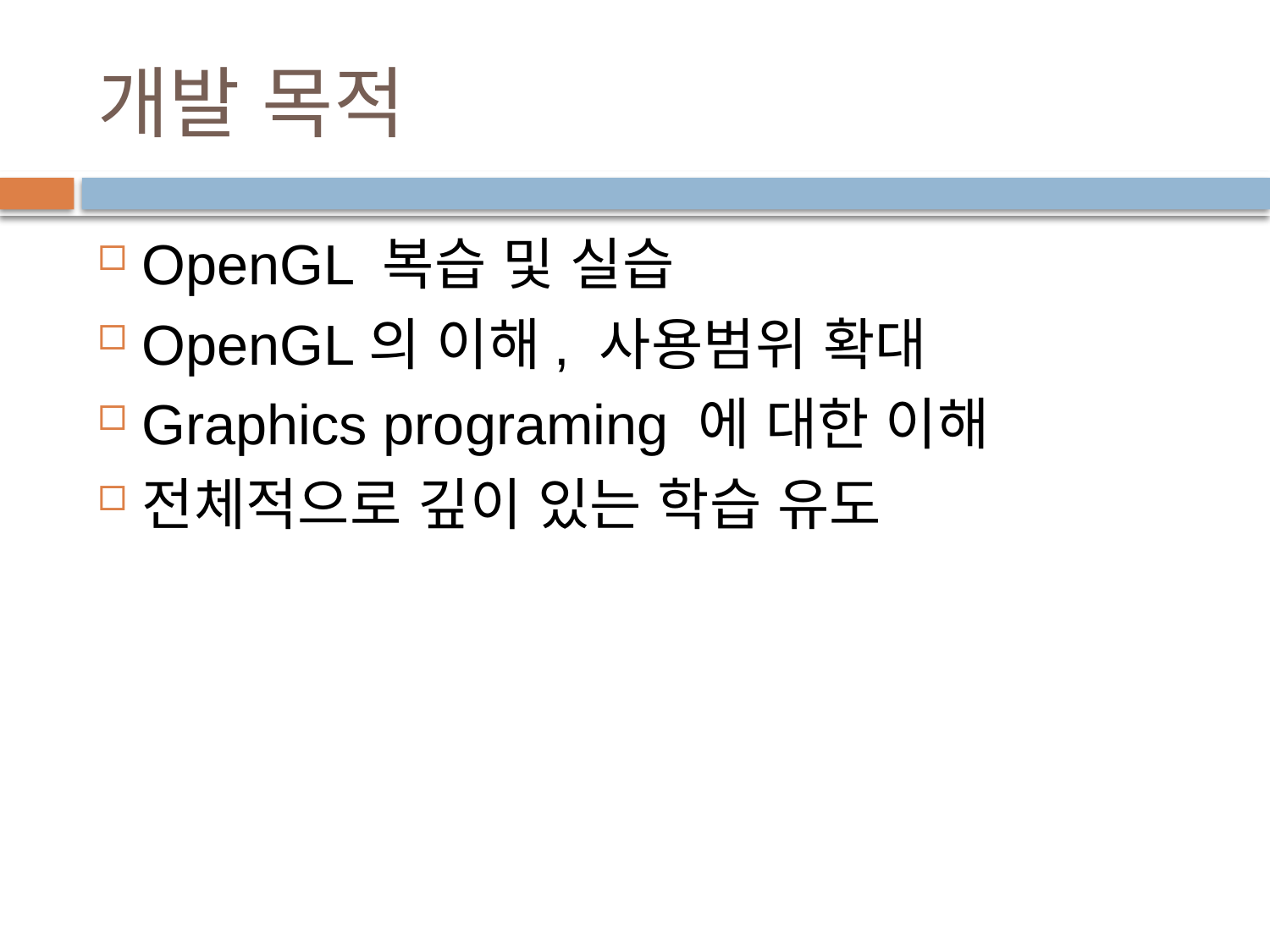

# 개발 목적
OpenGL 복습 및 실습
OpenGL의 이해, 사용범위 확대
Graphics programing 에 대한 이해
전체적으로 깊이 있는 학습 유도